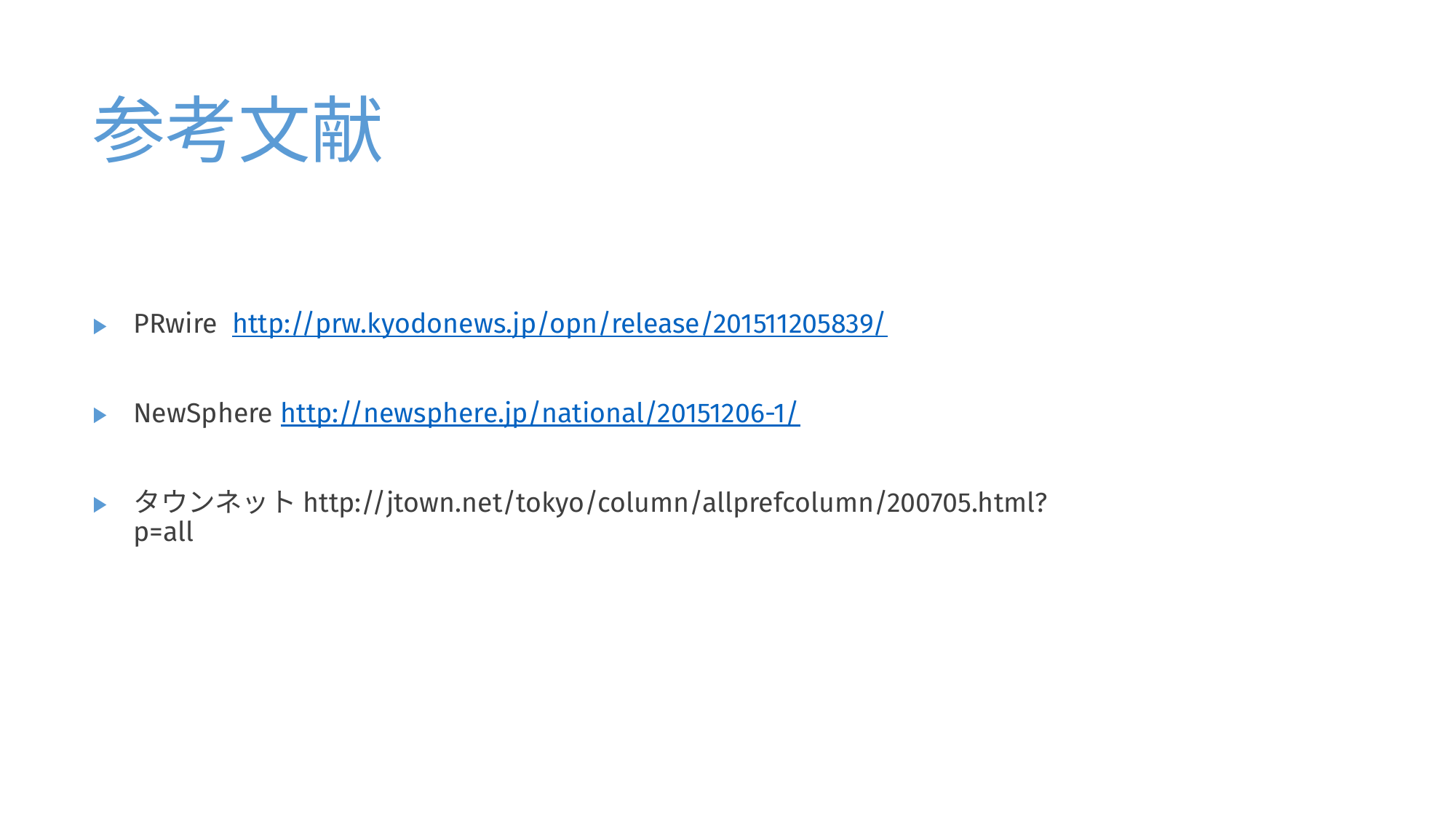

# 参考文献
PRwire  http://prw.kyodonews.jp/opn/release/201511205839/

NewSphere http://newsphere.jp/national/20151206-1/

タウンネットhttp://jtown.net/tokyo/column/allprefcolumn/200705.html?p=all